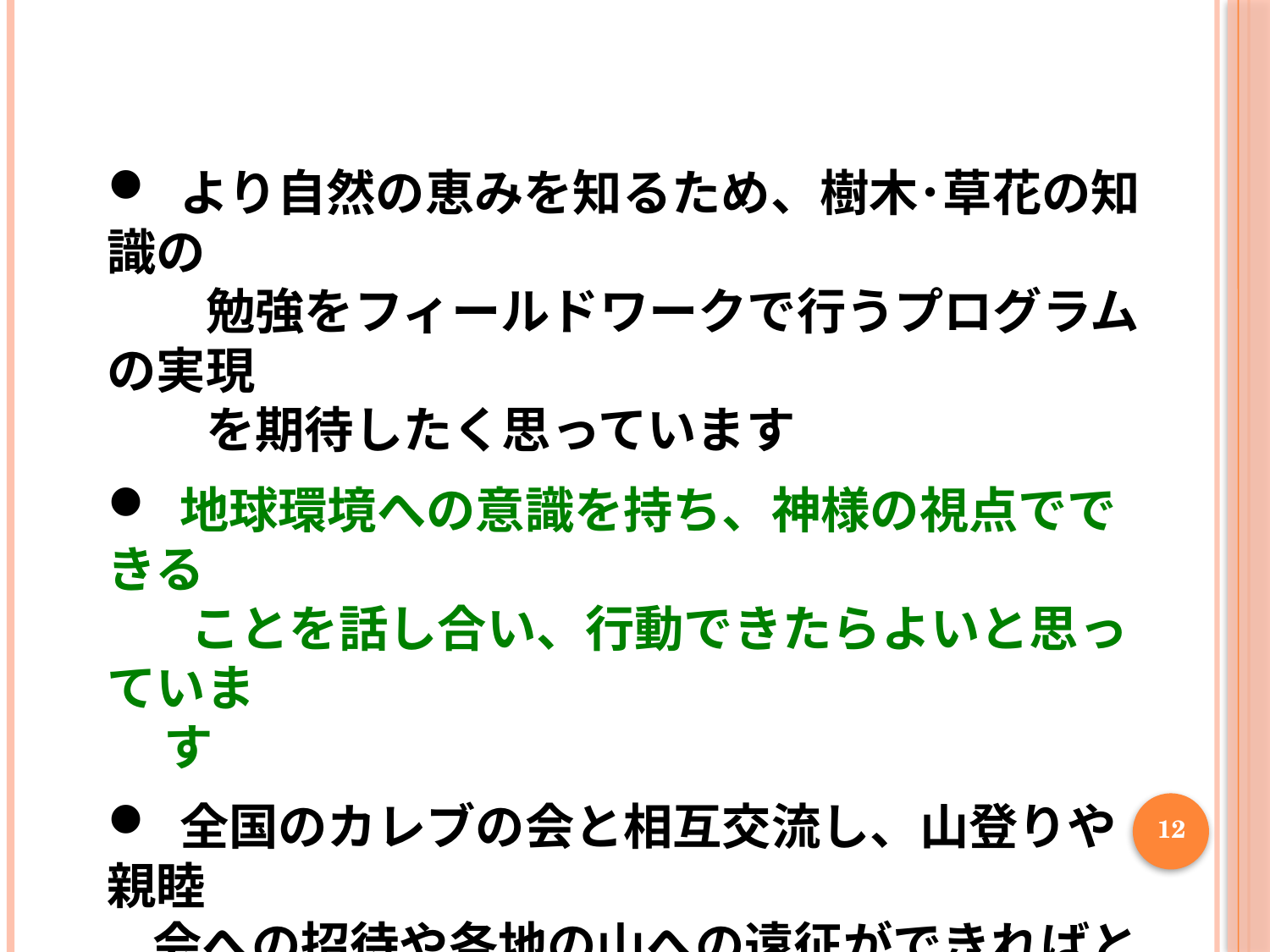

より自然の恵みを知るため、樹木･草花の知識の
　　勉強をフィールドワークで行うプログラムの実現
　　を期待したく思っています

 地球環境への意識を持ち、神様の視点でできる
  　ことを話し合い、行動できたらよいと思っていま
    す

 全国のカレブの会と相互交流し、山登りや親睦
   会への招待や各地の山への遠征ができればとよ
   いと思っています
12